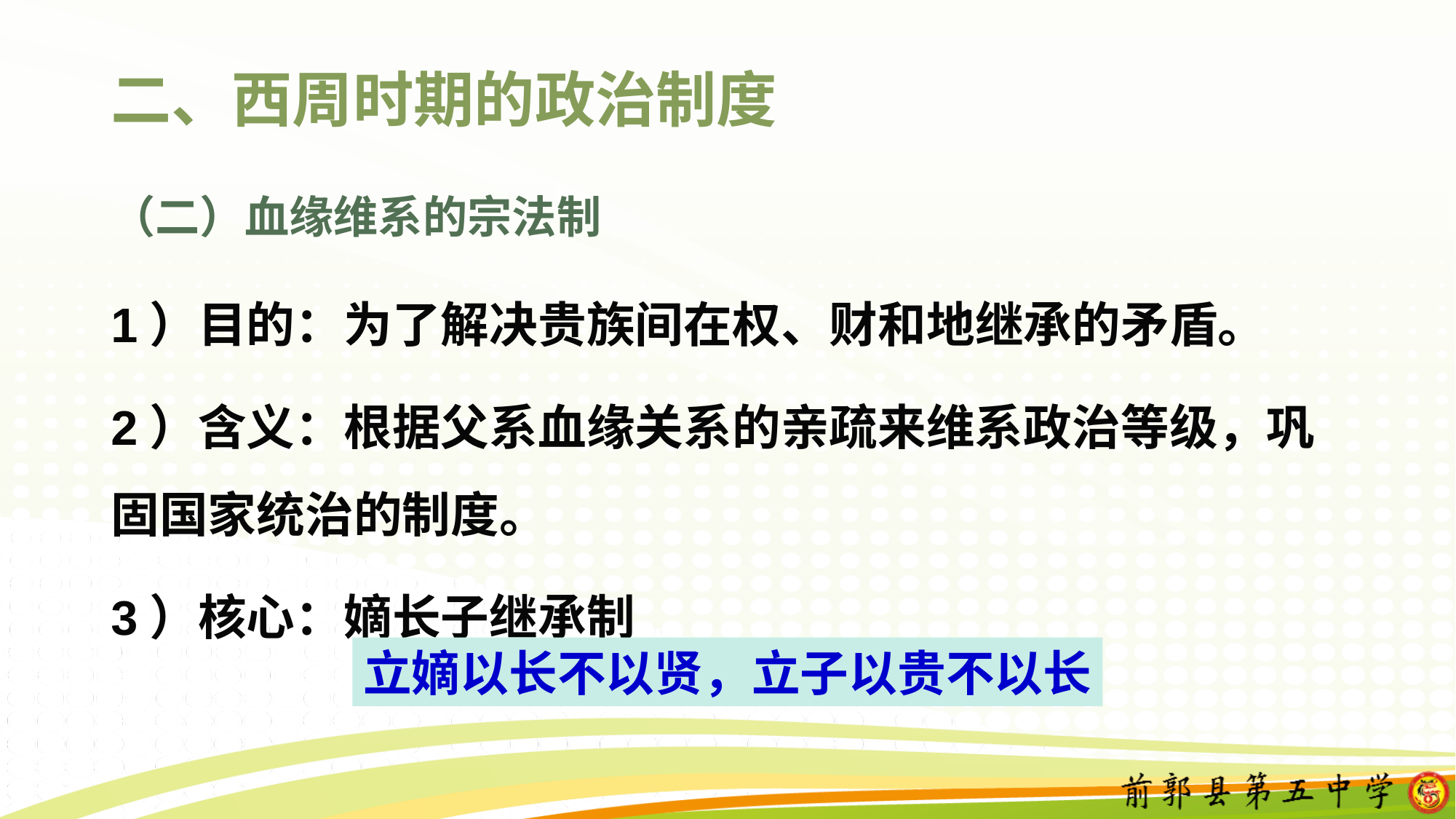

# 二、西周时期的政治制度
（二）血缘维系的宗法制
1）目的：为了解决贵族间在权、财和地继承的矛盾。
2）含义：根据父系血缘关系的亲疏来维系政治等级，巩固国家统治的制度。
3）核心：嫡长子继承制
立嫡以长不以贤，立子以贵不以长